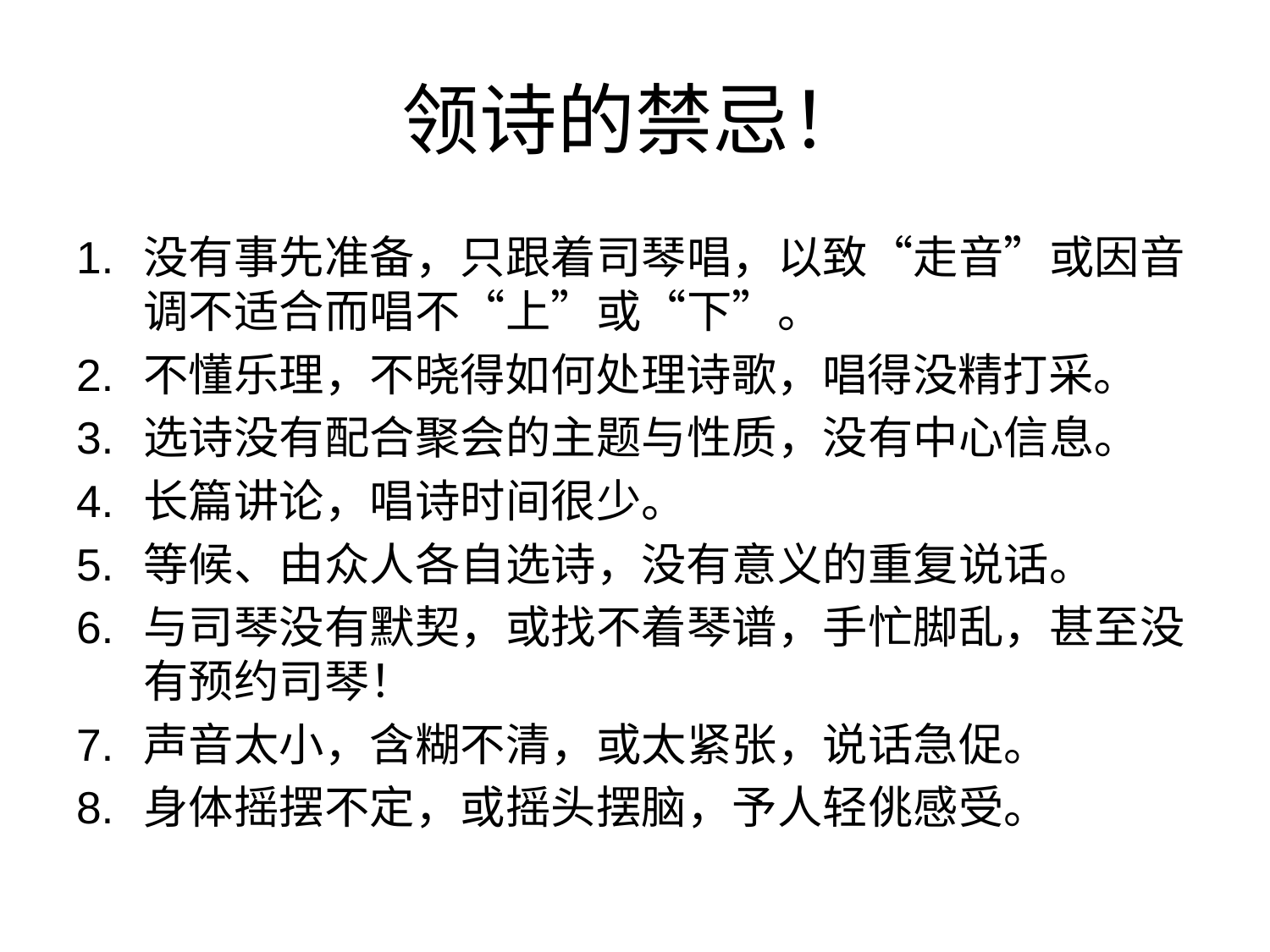

# 领诗的禁忌！
没有事先准备，只跟着司琴唱，以致“走音”或因音调不适合而唱不“上”或“下”。
不懂乐理，不晓得如何处理诗歌，唱得没精打采。
选诗没有配合聚会的主题与性质，没有中心信息。
长篇讲论，唱诗时间很少。
等候、由众人各自选诗，没有意义的重复说话。
与司琴没有默契，或找不着琴谱，手忙脚乱，甚至没有预约司琴！
声音太小，含糊不清，或太紧张，说话急促。
身体摇摆不定，或摇头摆脑，予人轻佻感受。